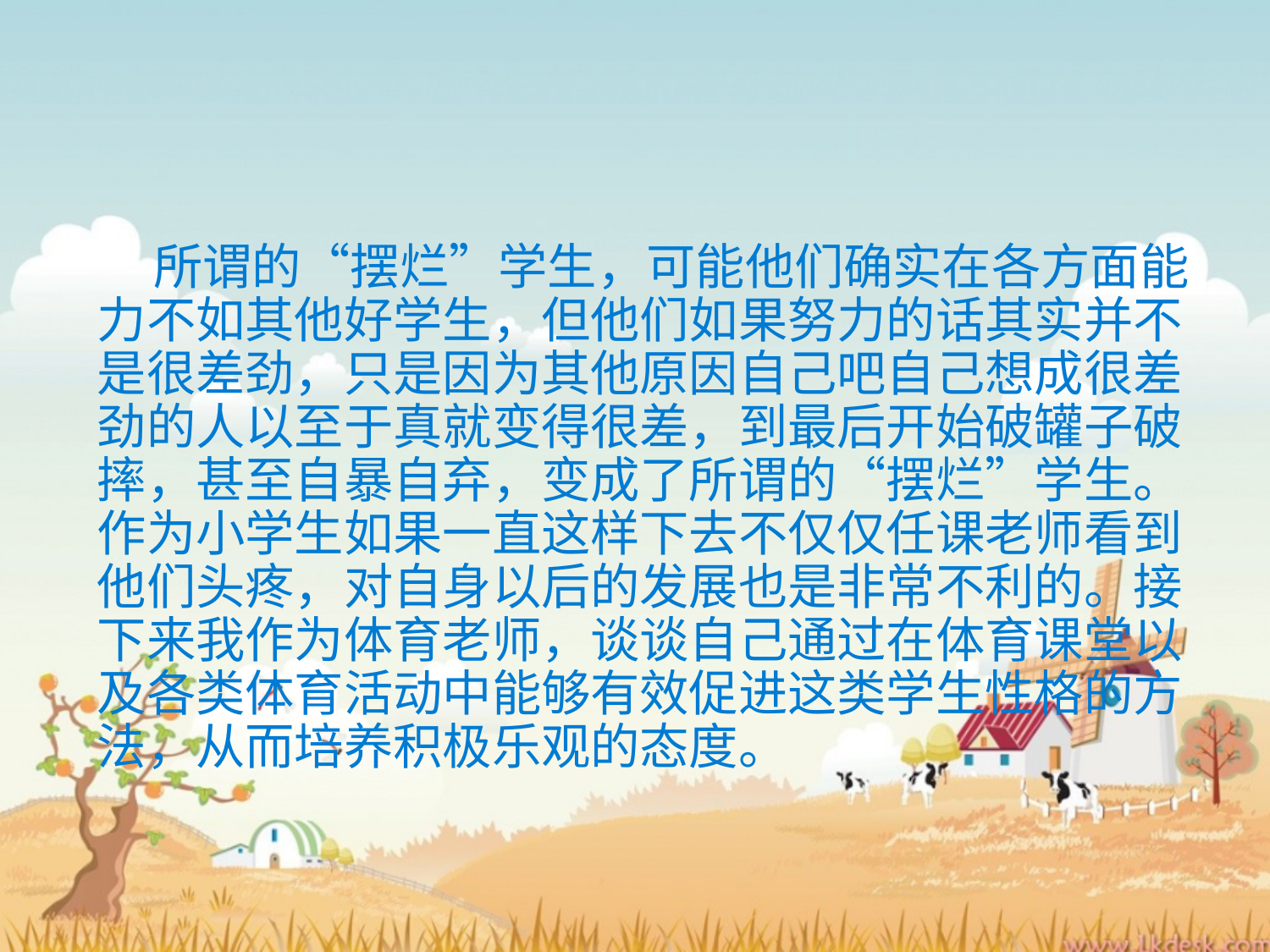

所谓的“摆烂”学生，可能他们确实在各方面能力不如其他好学生，但他们如果努力的话其实并不是很差劲，只是因为其他原因自己吧自己想成很差劲的人以至于真就变得很差，到最后开始破罐子破摔，甚至自暴自弃，变成了所谓的“摆烂”学生。作为小学生如果一直这样下去不仅仅任课老师看到他们头疼，对自身以后的发展也是非常不利的。接下来我作为体育老师，谈谈自己通过在体育课堂以及各类体育活动中能够有效促进这类学生性格的方法，从而培养积极乐观的态度。